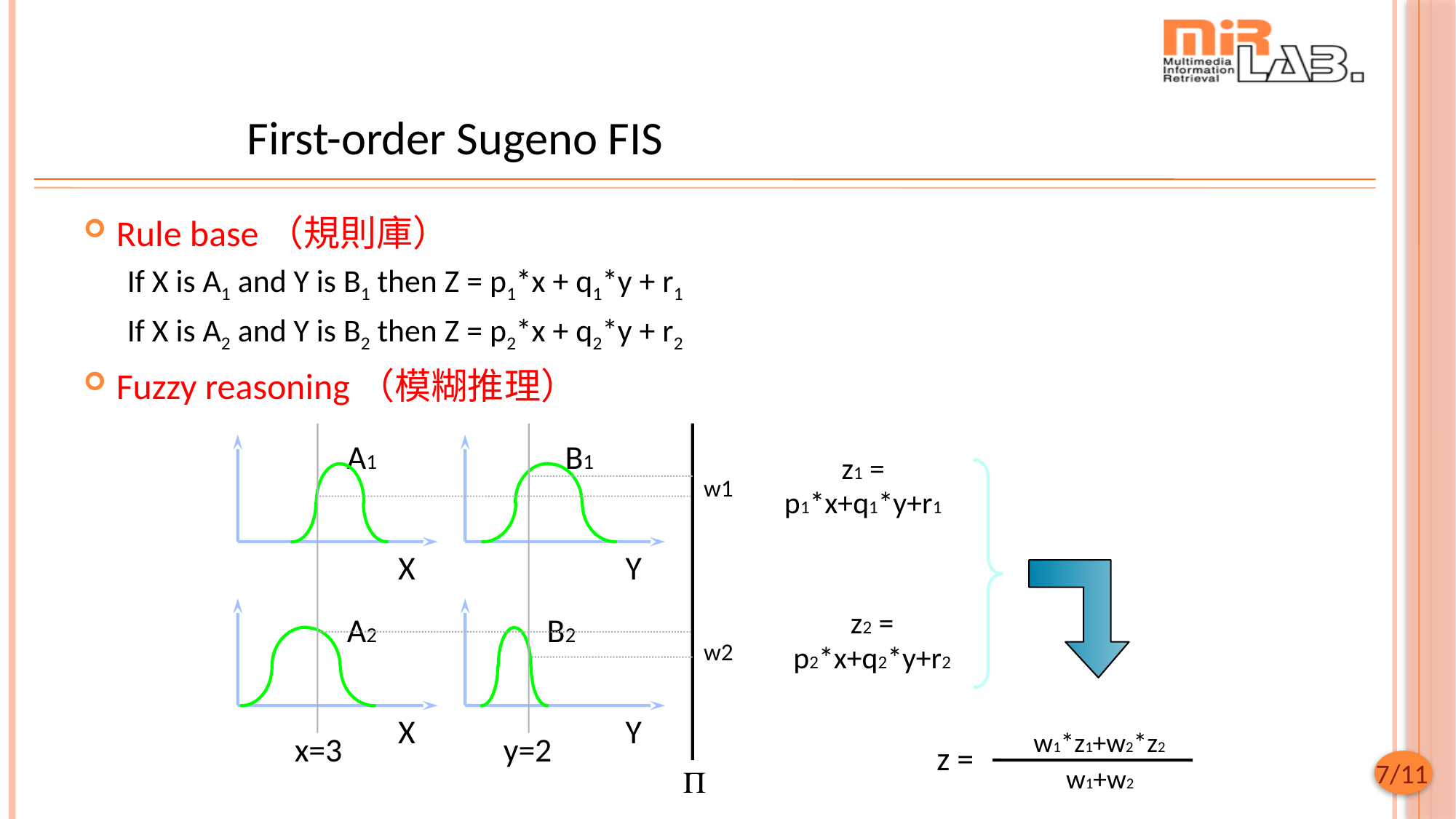

# First-order Sugeno FIS
Rule base（規則庫）
If X is A1 and Y is B1 then Z = p1*x + q1*y + r1
If X is A2 and Y is B2 then Z = p2*x + q2*y + r2
Fuzzy reasoning（模糊推理）

A1
B1
z1 =
p1*x+q1*y+r1

w1

X
Y

A2
B2
z2 =
p2*x+q2*y+r2

w2

X
Y
w1*z1+w2*z2
x=3
y=2
z =
Π

w1+w2